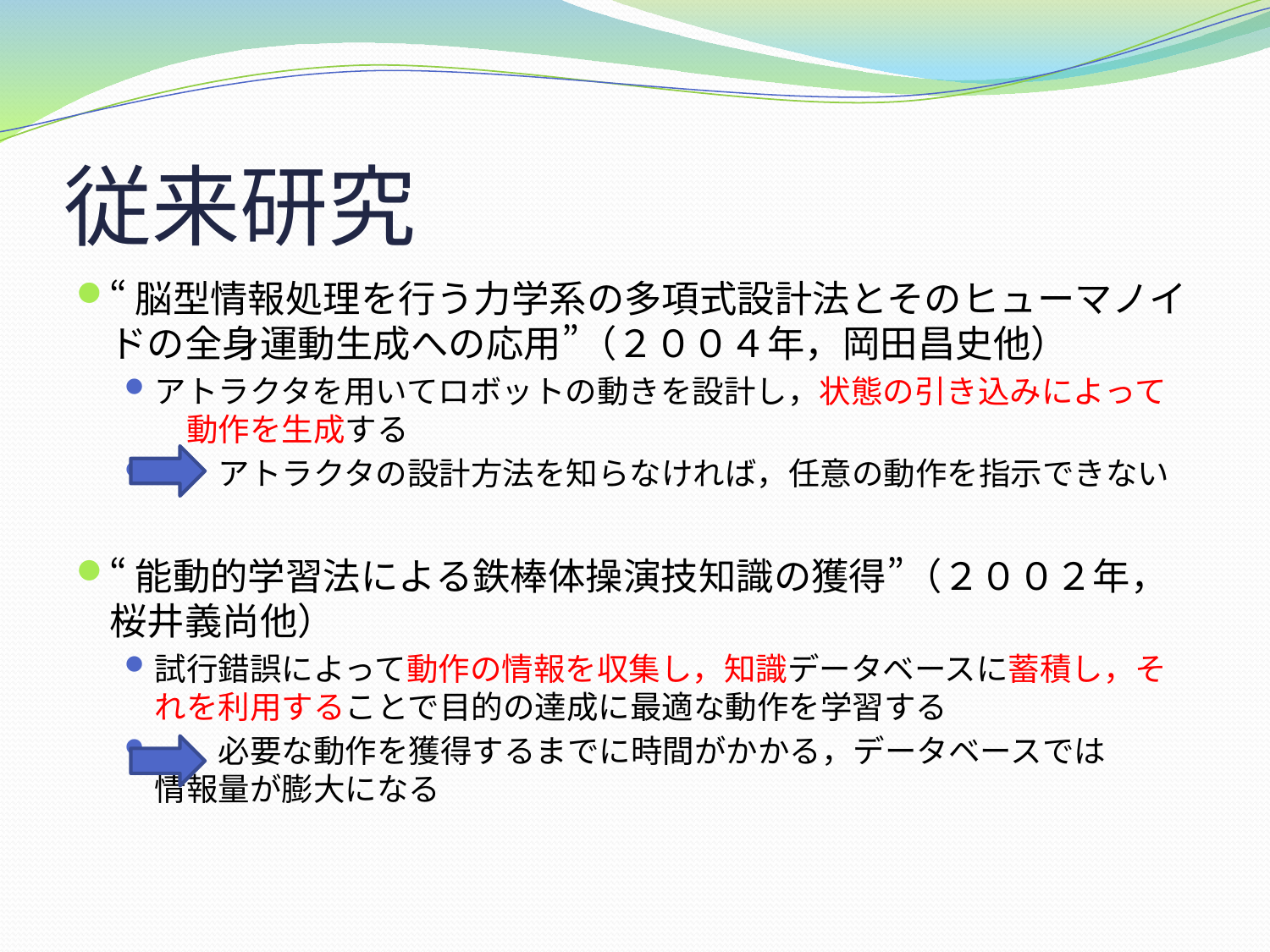

# 従来研究
“脳型情報処理を行う力学系の多項式設計法とそのヒューマノイドの全身運動生成への応用”（２００４年，岡田昌史他）
アトラクタを用いてロボットの動きを設計し，状態の引き込みによって　動作を生成する
　　アトラクタの設計方法を知らなければ，任意の動作を指示できない

“能動的学習法による鉄棒体操演技知識の獲得”（２００２年，桜井義尚他）
試行錯誤によって動作の情報を収集し，知識データベースに蓄積し，それを利用することで目的の達成に最適な動作を学習する
　　必要な動作を獲得するまでに時間がかかる，データベースでは　　情報量が膨大になる